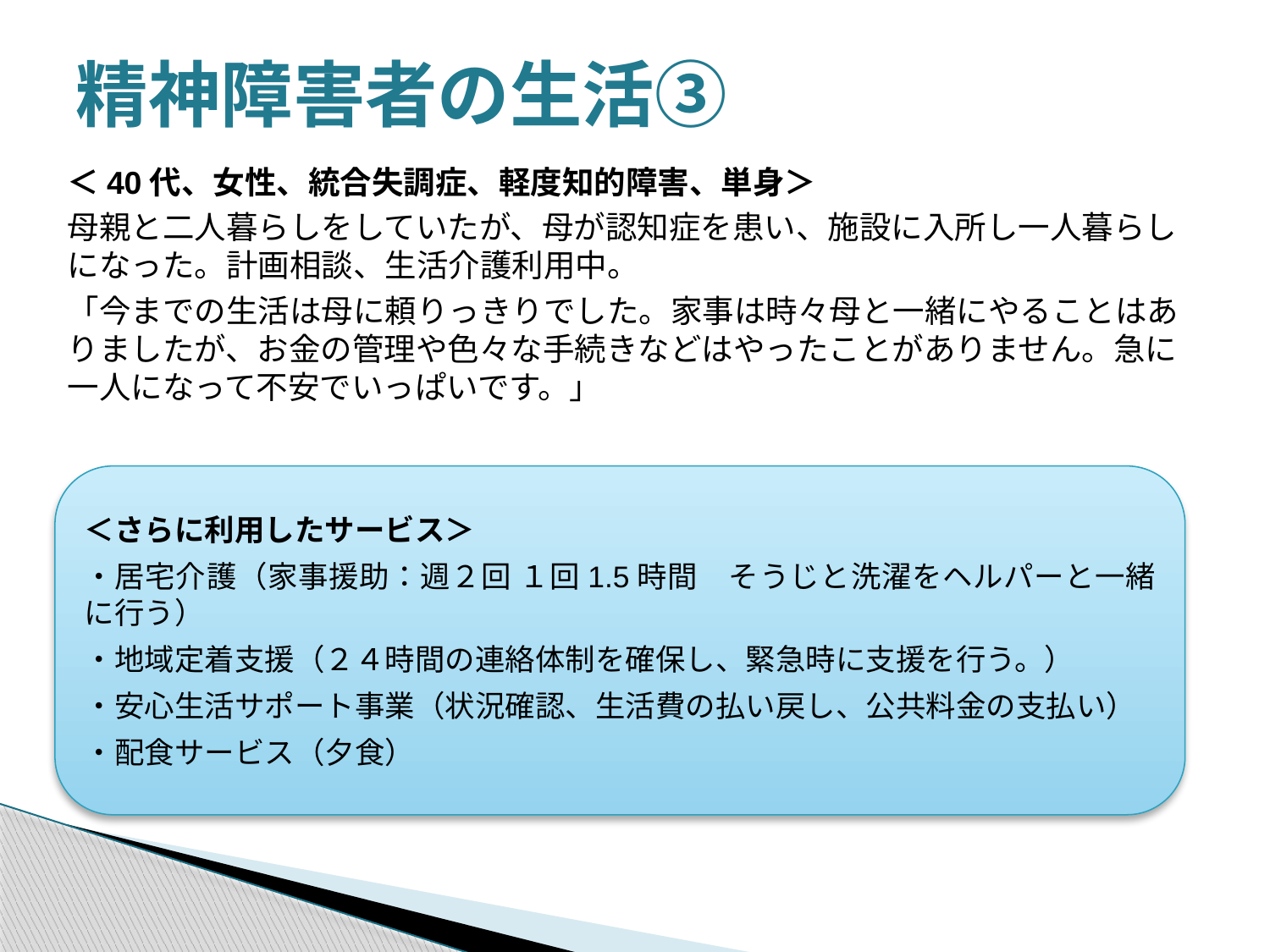

# 精神障害者の生活③
＜40代、女性、統合失調症、軽度知的障害、単身＞
母親と二人暮らしをしていたが、母が認知症を患い、施設に入所し一人暮らしになった。計画相談、生活介護利用中。
「今までの生活は母に頼りっきりでした。家事は時々母と一緒にやることはありましたが、お金の管理や色々な手続きなどはやったことがありません。急に一人になって不安でいっぱいです。」

＜さらに利用したサービス＞
・居宅介護（家事援助：週２回 １回1.5時間　そうじと洗濯をヘルパーと一緒に行う）
・地域定着支援（２４時間の連絡体制を確保し、緊急時に支援を行う。）
・安心生活サポート事業（状況確認、生活費の払い戻し、公共料金の支払い）
・配食サービス（夕食）